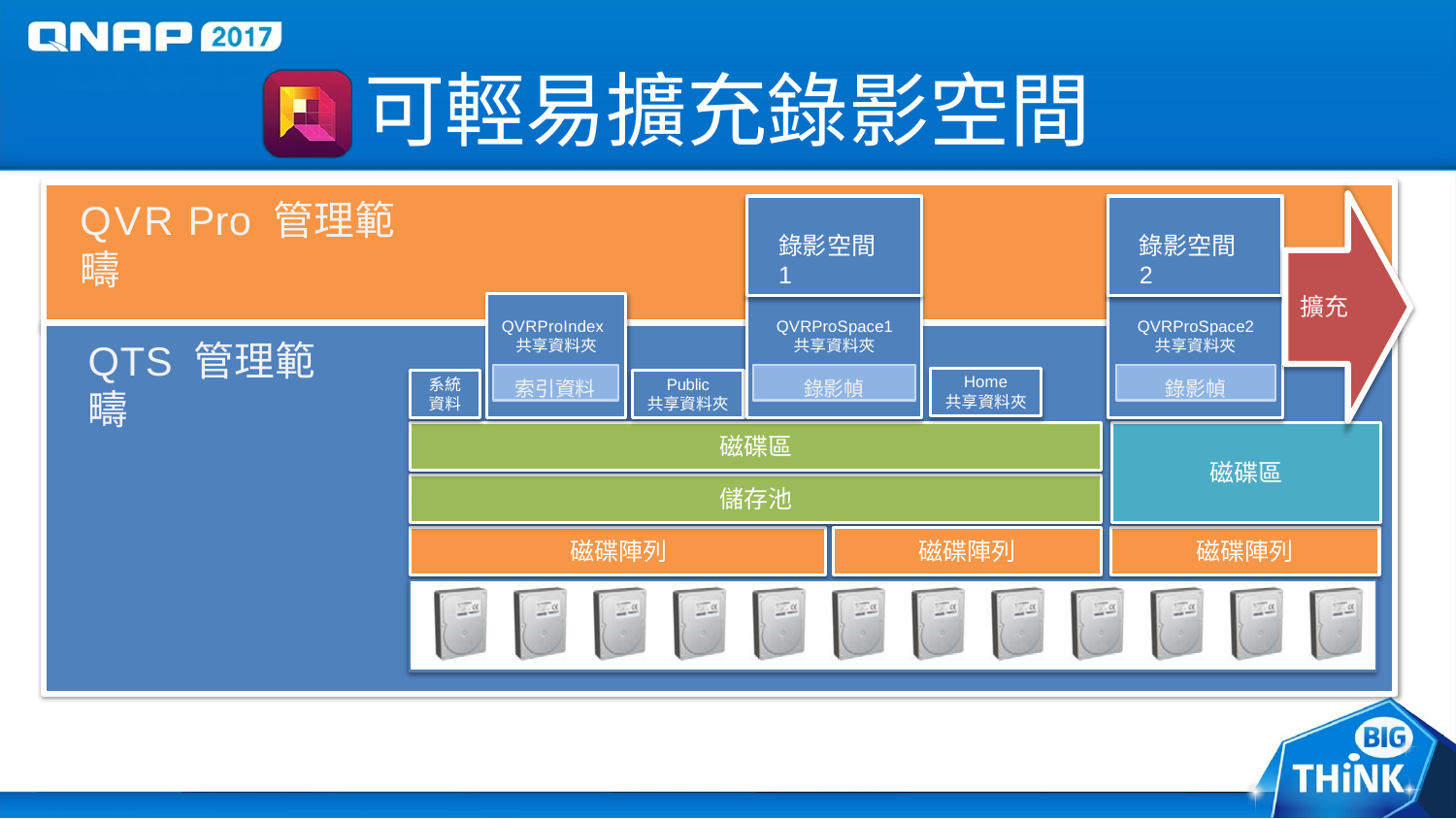

# 可輕易擴充錄影空間

QVR Pro 管理範疇

錄影空間1
錄影空間2

擴充

QVRProIndex
QVRProSpace1
QVRProSpace2

QTS 管理範疇
共享資料夾
共享資料夾
共享資料夾

索引資料
錄影幀
錄影幀

Home
共享資料夾

系統 資料
Public
共享資料夾

磁碟區
磁碟區

儲存池

磁碟陣列
磁碟陣列
磁碟陣列